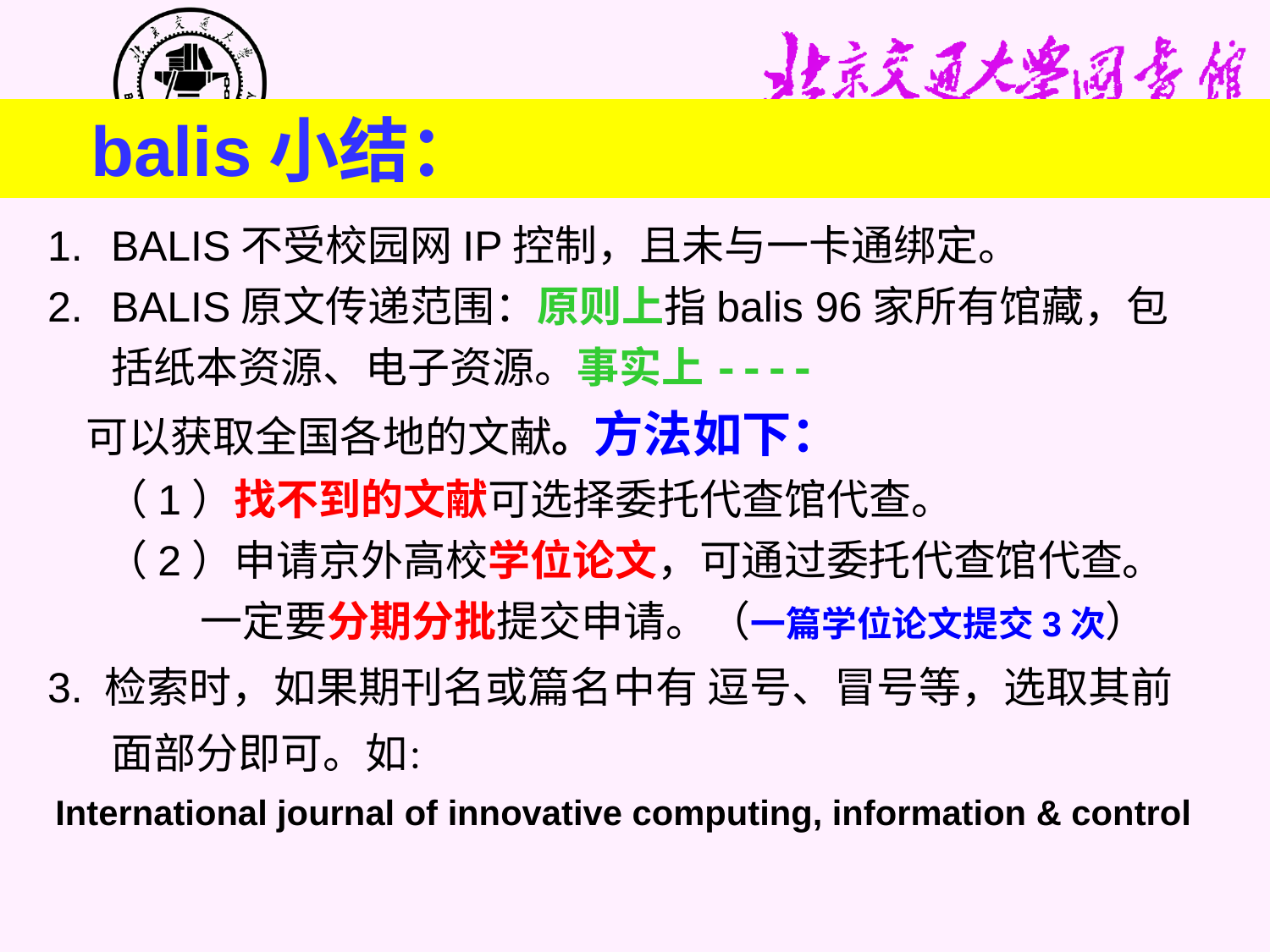

balis小结：
BALIS不受校园网IP控制，且未与一卡通绑定。
BALIS原文传递范围：原则上指balis 96家所有馆藏，包括纸本资源、电子资源。事实上----
   可以获取全国各地的文献。方法如下：
     （1）找不到的文献可选择委托代查馆代查。
     （2）申请京外高校学位论文，可通过委托代查馆代查。
               一定要分期分批提交申请。（一篇学位论文提交3次）
3. 检索时，如果期刊名或篇名中有 逗号、冒号等，选取其前面部分即可。如：
 International journal of innovative computing, information & control